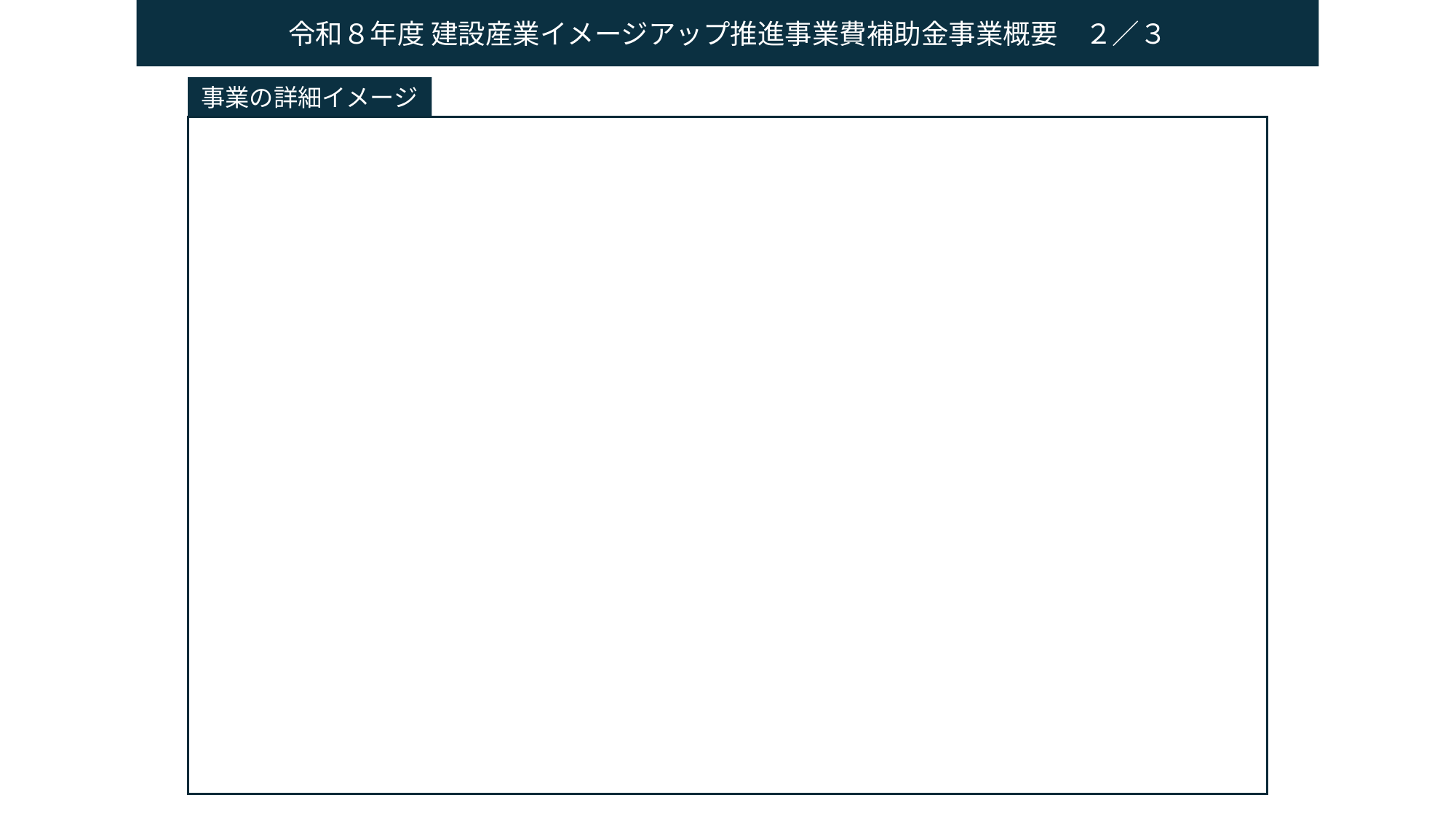

令和８年度 建設産業イメージアップ推進事業費補助金事業概要　２／３
事業の詳細イメージ